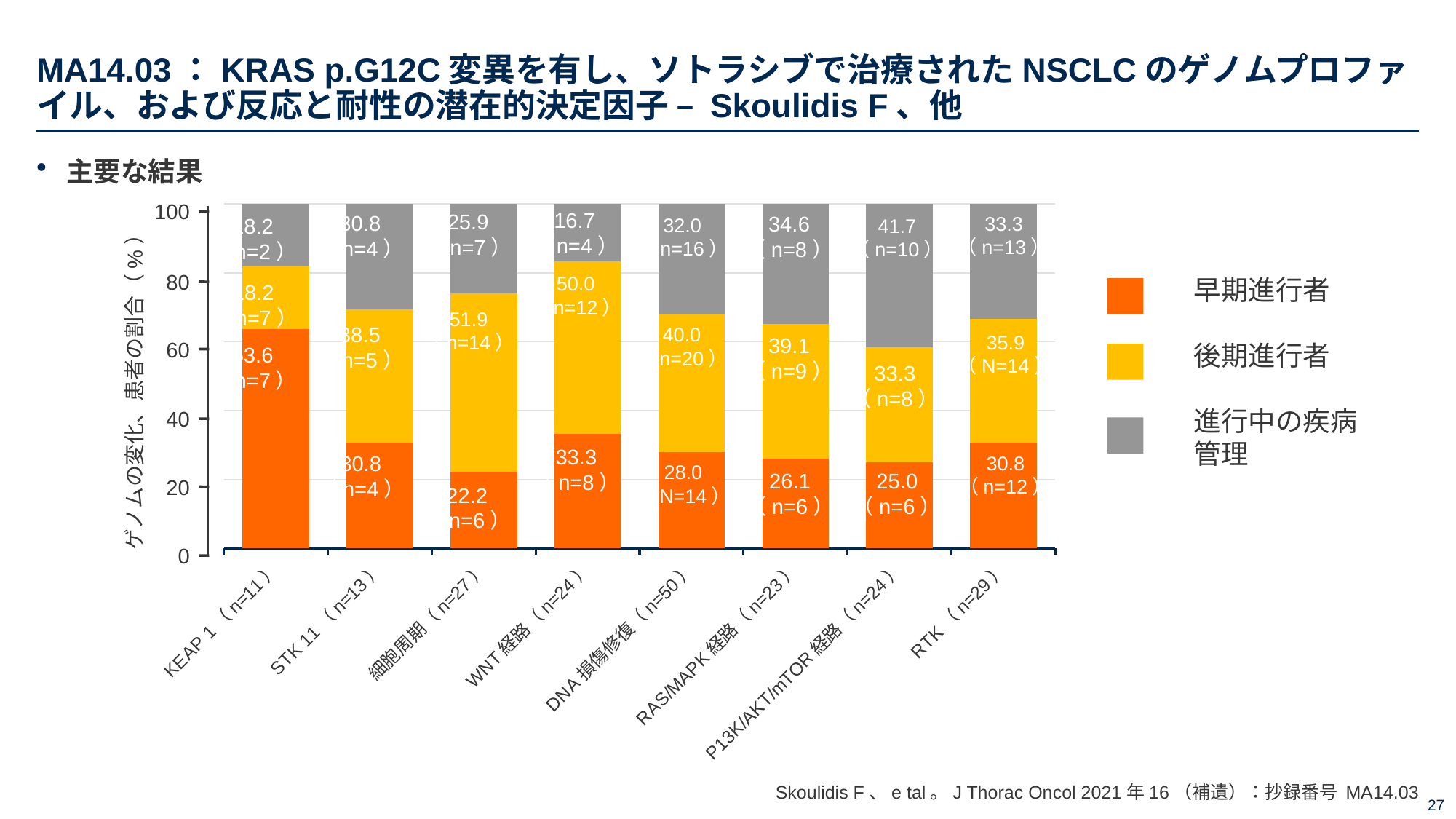

# MA14.03：KRAS p.G12C変異を有し、ソトラシブで治療されたNSCLCのゲノムプロファイル、および反応と耐性の潜在的決定因子 – Skoulidis F、他
主要な結果
100

80

60

ゲノムの変化、患者の割合（%）
40

20

0

### Chart

| Category | 早期進行者 | 後期進行者 | 進行中の疾病管理 |
|---|---|---|---|
| KEAP 1（n=11） | 63.6 | 18.2 | 18.2 |
| STK 11（n=13） | 30.8 | 38.5 | 30.8 |
| 細胞周期（n=27） | 22.2 | 51.9 | 25.9 |
| WNT経路（n=24） | 33.3 | 50.0 | 16.7 |
| DNA損傷修復（n=50） | 28.0 | 40.0 | 32.0 |
| RAS/MAPK経路（n=23） | 26.1 | 39.1 | 34.8 |
| P13K/AKT/mTOR経路（n=24） | 25.0 | 33.3 | 41.7 |
| RTK（n=29） | 30.8 | 35.9 | 33.3 |
16.7
（n=4）
25.9
（n=7）
30.8
（n=4）
34.6
（n=8）
33.3
（n=13）
32.0
（n=16）
18.2
（n=2）
41.7
（n=10）
50.0
（n=12）
早期進行者

後期進行者

進行中の疾病
管理
18.2
（n=7）

51.9
（n=14）
38.5
（n=5）
40.0
（n=20）
35.9
（N=14）
39.1
（n=9）
63.6
（n=7）

33.3
（n=8）

33.3
（n=8）
30.8
（n=4）
30.8
（n=12）
28.0
（N=14）
26.1
（n=6）
25.0
（n=6）
22.2
（n=6）

Skoulidis F、e tal。J Thorac Oncol 2021年16（補遺）：抄録番号 MA14.03